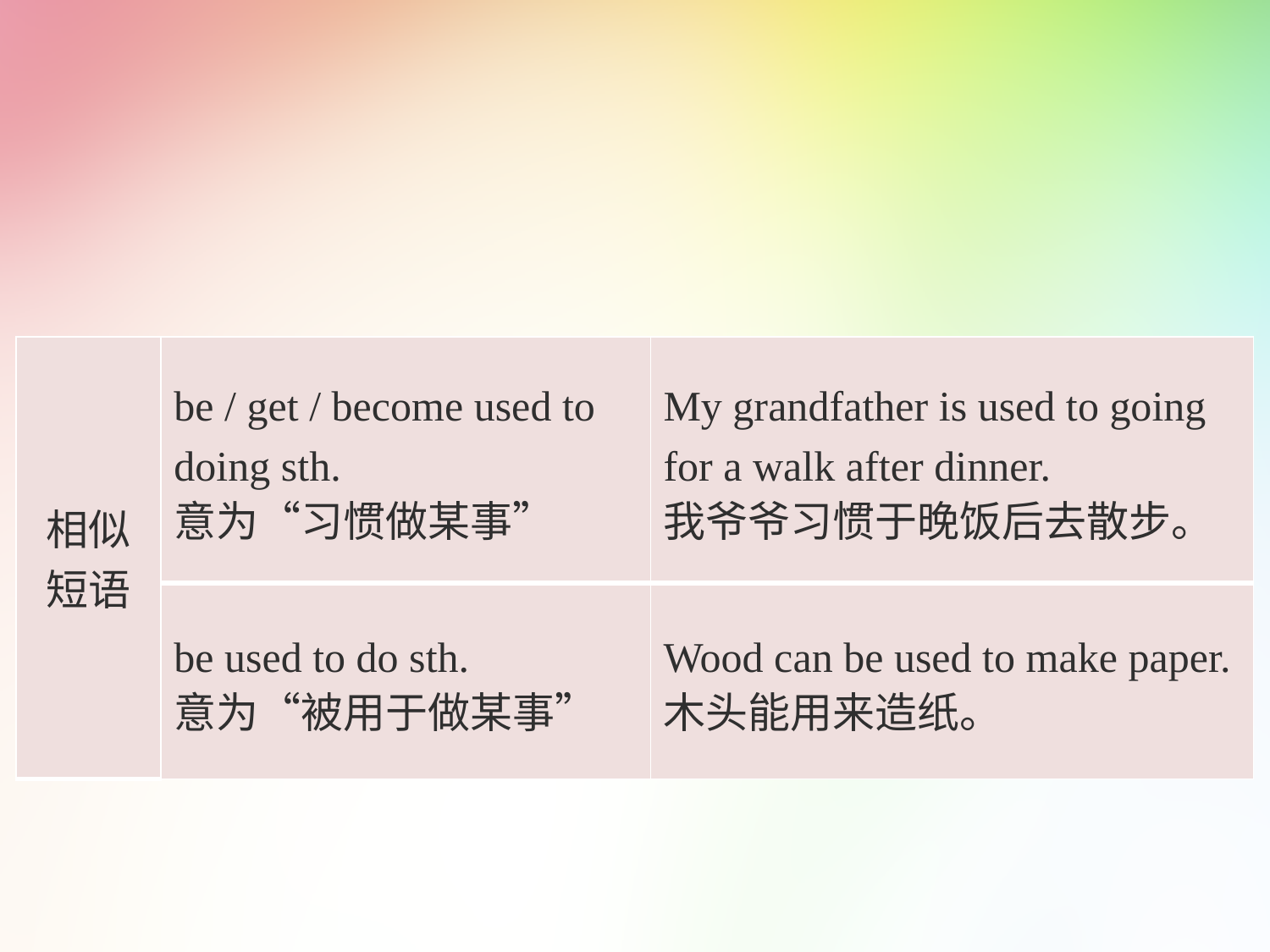

| 相似短语 | be / get / become used to doing sth. 意为“习惯做某事” | My grandfather is used to going for a walk after dinner. 我爷爷习惯于晚饭后去散步。 |
| --- | --- | --- |
|  | be used to do sth. 意为“被用于做某事” | Wood can be used to make paper.木头能用来造纸。 |